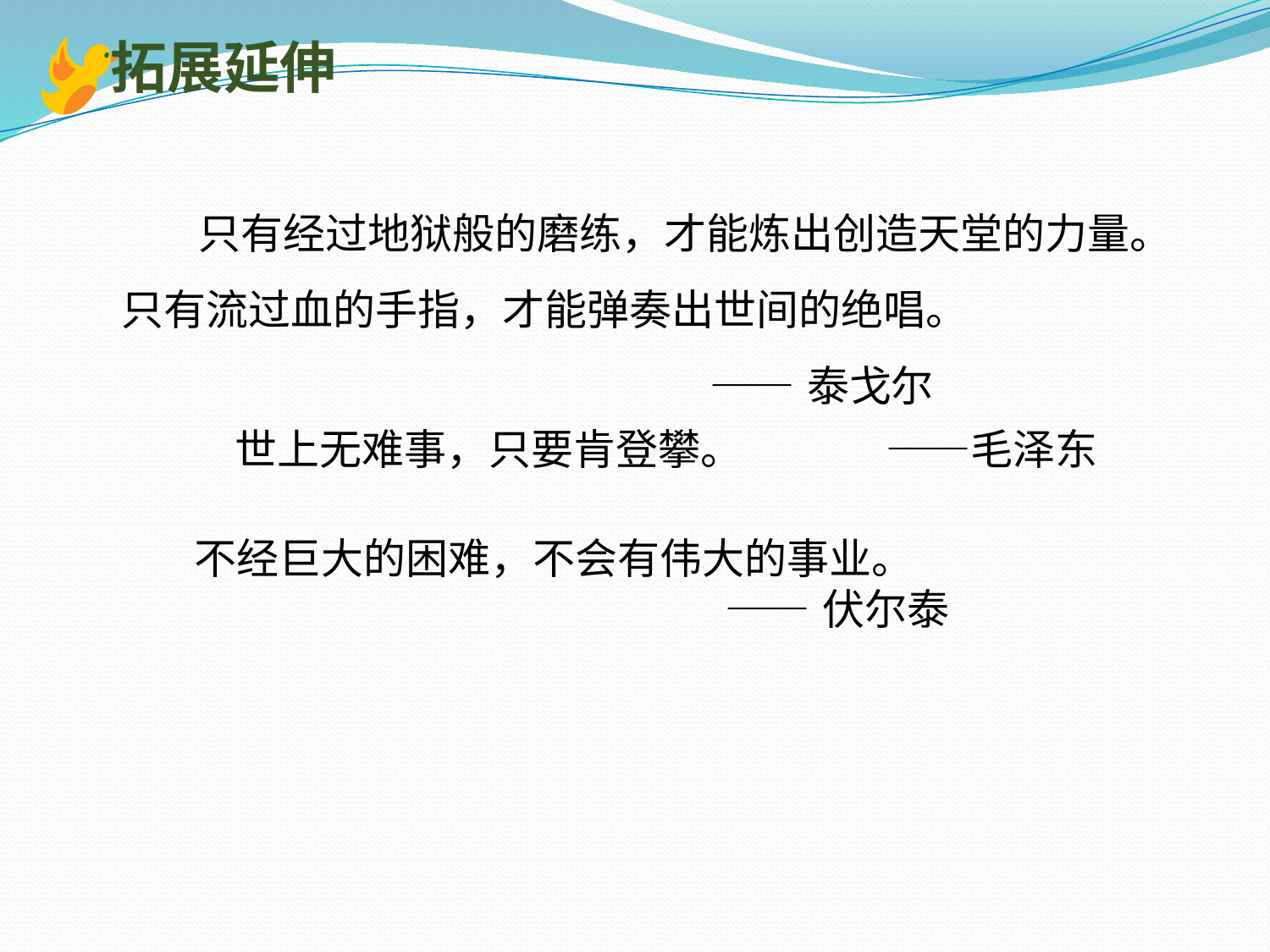

拓展延伸

       只有经过地狱般的磨练，才能炼出创造天堂的力量。只有流过血的手指，才能弹奏出世间的绝唱。
                                                              ——泰戈尔
世上无难事，只要肯登攀。               ——毛泽东
不经巨大的困难，不会有伟大的事业。
                                                        ——伏尔泰